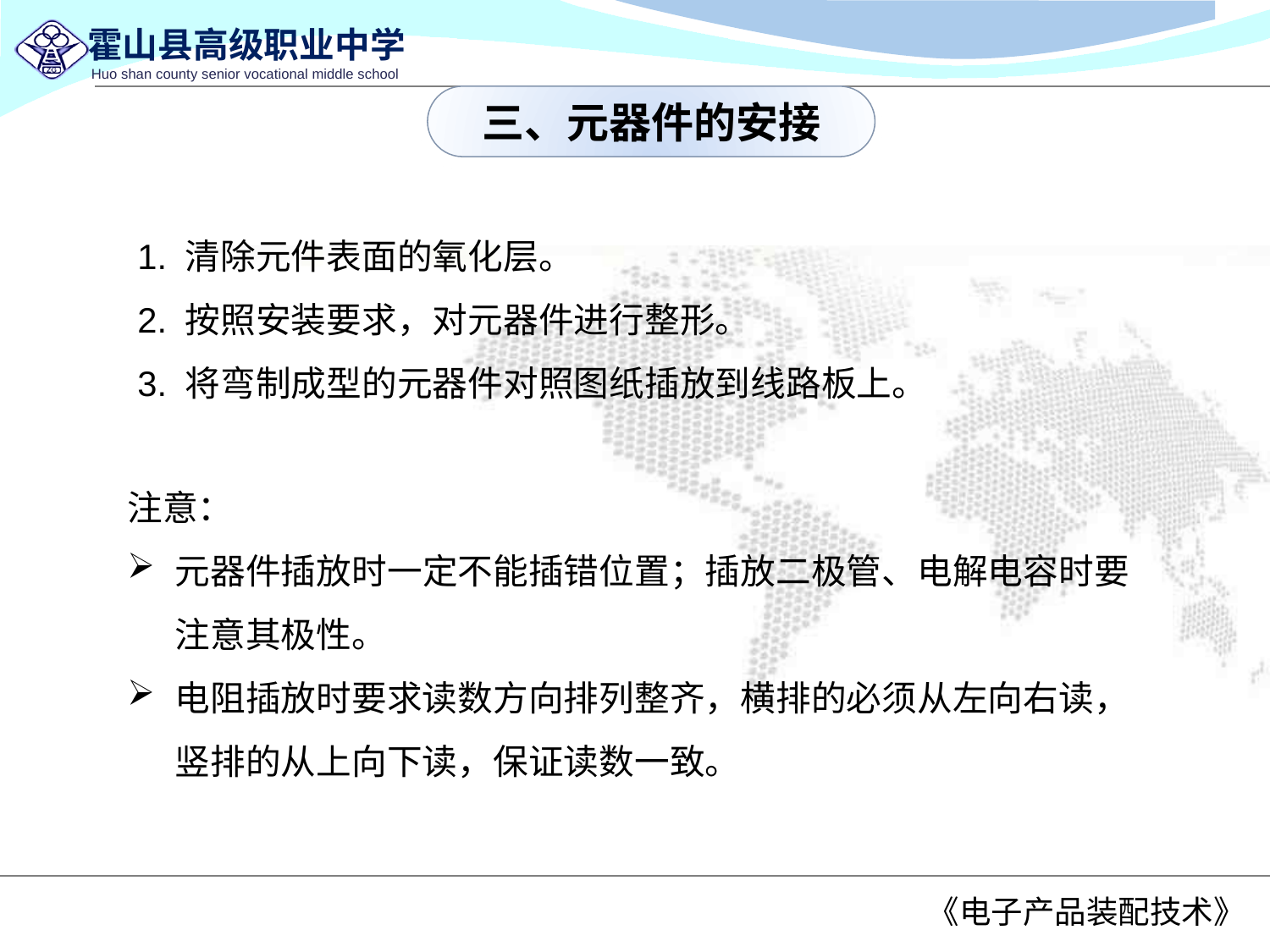

三、元器件的安接
1. 清除元件表面的氧化层。
2. 按照安装要求，对元器件进行整形。
3. 将弯制成型的元器件对照图纸插放到线路板上。
注意：
元器件插放时一定不能插错位置；插放二极管、电解电容时要注意其极性。
电阻插放时要求读数方向排列整齐，横排的必须从左向右读，竖排的从上向下读，保证读数一致。